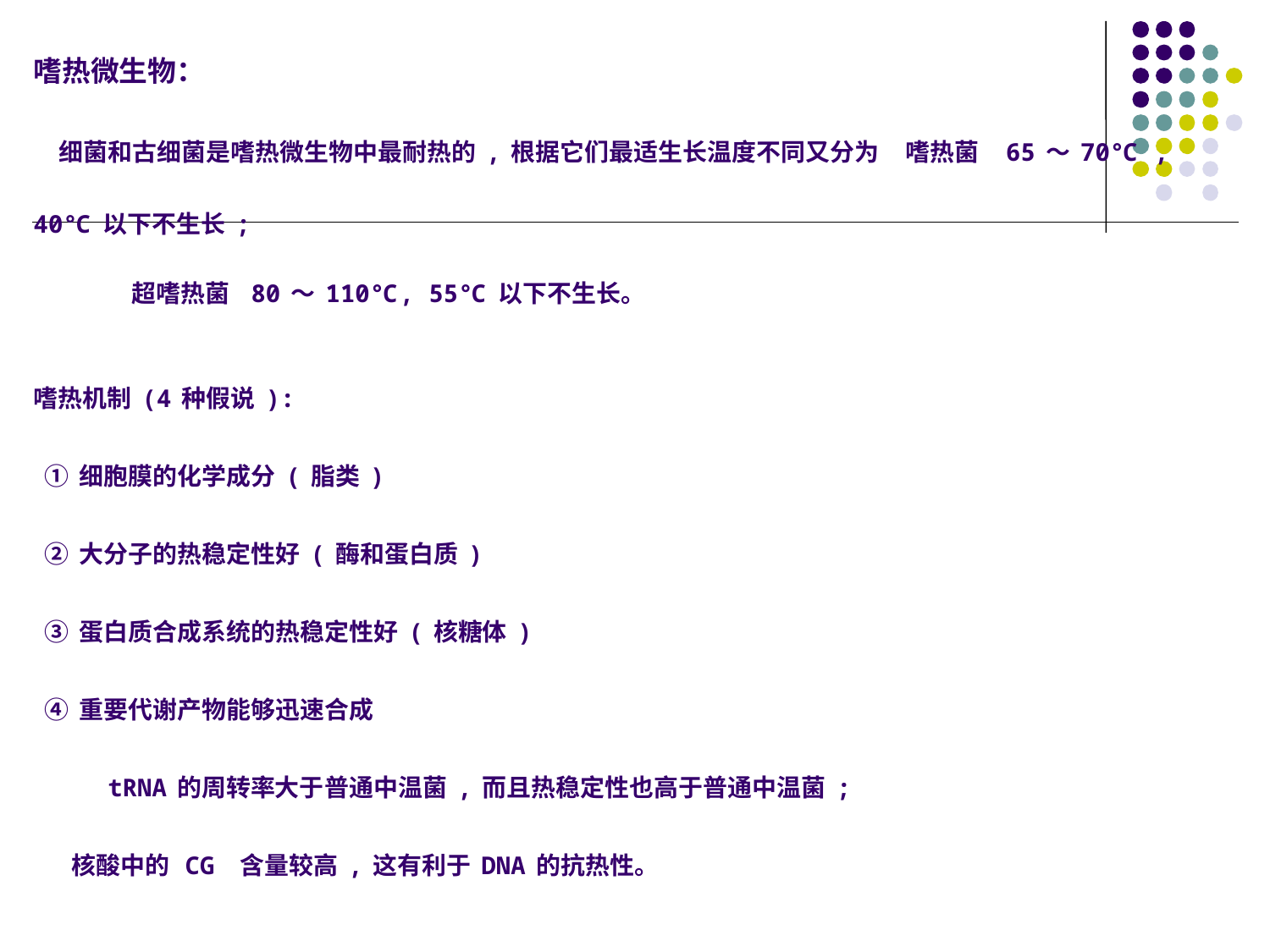

嗜热微生物：
  细菌和古细菌是嗜热微生物中最耐热的,根据它们最适生长温度不同又分为    嗜热菌   65～70℃ , 40℃以下不生长;
                超嗜热菌  80～110℃, 55℃以下不生长。
嗜热机制(4种假说):
  ①细胞膜的化学成分(脂类)
  ②大分子的热稳定性好(酶和蛋白质)
  ③蛋白质合成系统的热稳定性好(核糖体)
  ④重要代谢产物能够迅速合成
     tRNA的周转率大于普通中温菌,而且热稳定性也高于普通中温菌;
     核酸中的 CG 含量较高,这有利于DNA的抗热性。